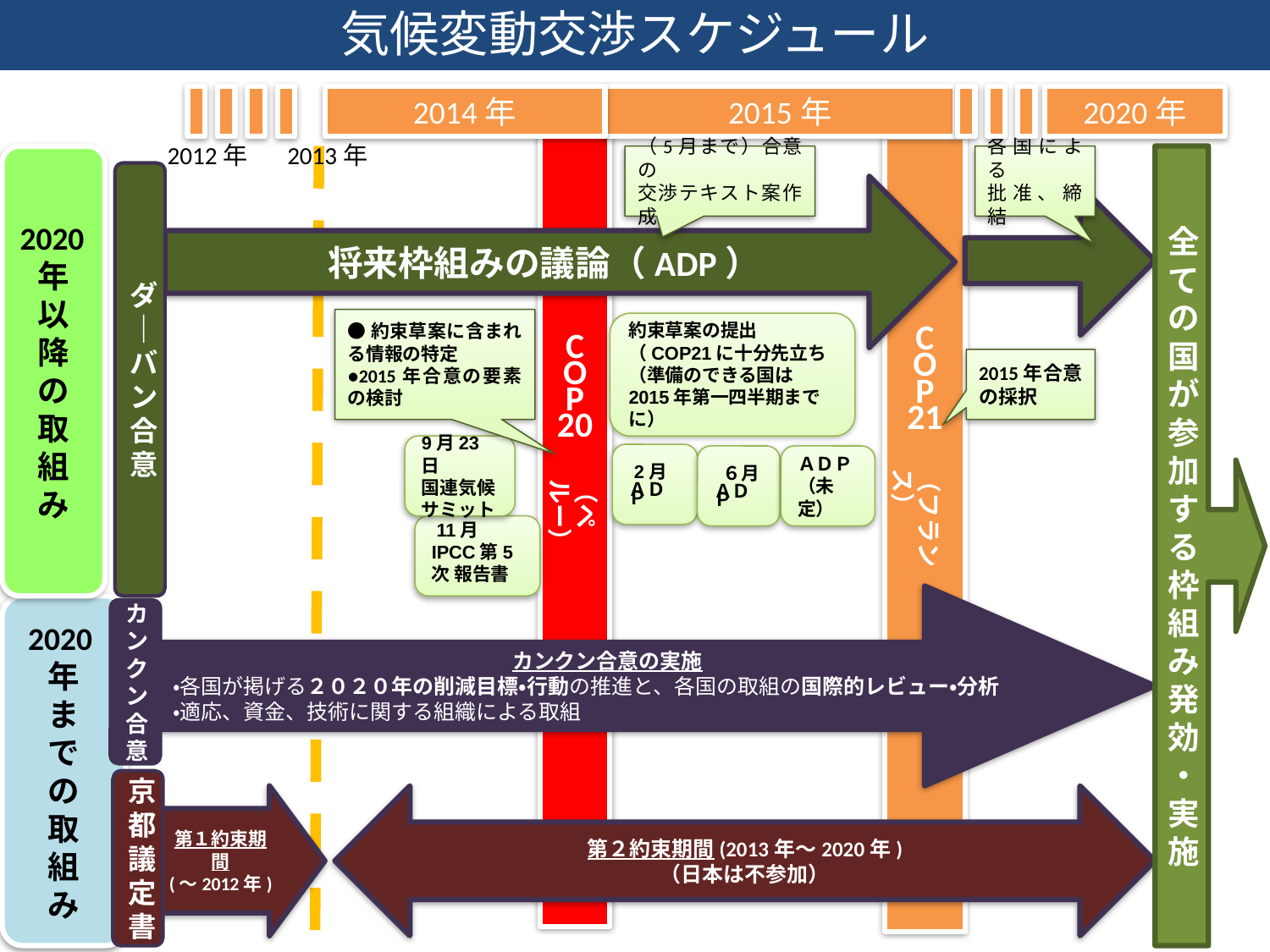

気候変動交渉スケジュール

2014年

2015年

2020年
C
O
P
20

2012年
2013年
C
O
P
21

（5月まで）合意の
交渉テキスト案作成
2020年
以
降
の
取
組
み
11
月
各国による
批准、締結
全ての国が参加する枠組み発効
・
実施
ダ｜バン合意
将来枠組みの議論（ADP）

●約束草案に含まれる情報の特定
●2015年合意の要素の検討
約束草案の提出（COP21に十分先立ち（準備のできる国は2015年第一四半期までに）
2015年合意の採択
9月23日
国連気候サミット
 2月

ＡＤＰ
ＡＤＰ
（未定）
 ６月

ＡＤＰ
（フランス）
（ペルー・
リマ）
（ペルー）
 11月
IPCC第5次 報告書

カンクン合意の実施
・各国が掲げる２０２０年の削減目標・行動の推進と、各国の取組の国際的レビュー・分析
・適応、資金、技術に関する組織による取組
2020年
ま
で
の
取
組
み
カンクン合意
京都議定書
第１約束期間
(～2012年)
第２約束期間(2013年～2020年)
（日本は不参加）